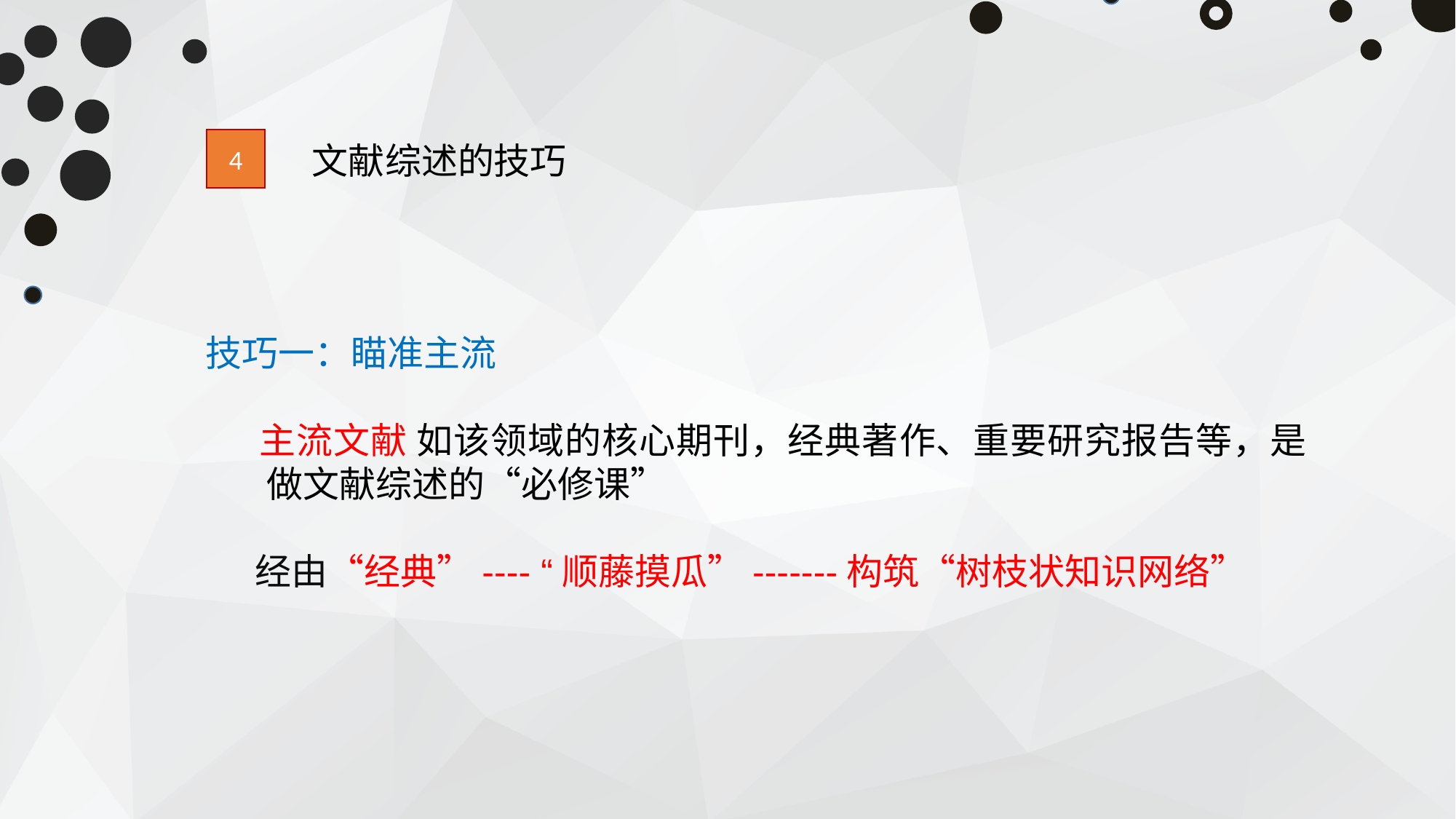

4
文献综述的技巧

技巧一：瞄准主流

     主流文献 如该领域的核心期刊，经典著作、重要研究报告等，是做文献综述的“必修课”

     经由“经典”---- “顺藤摸瓜”-------构筑“树枝状知识网络”